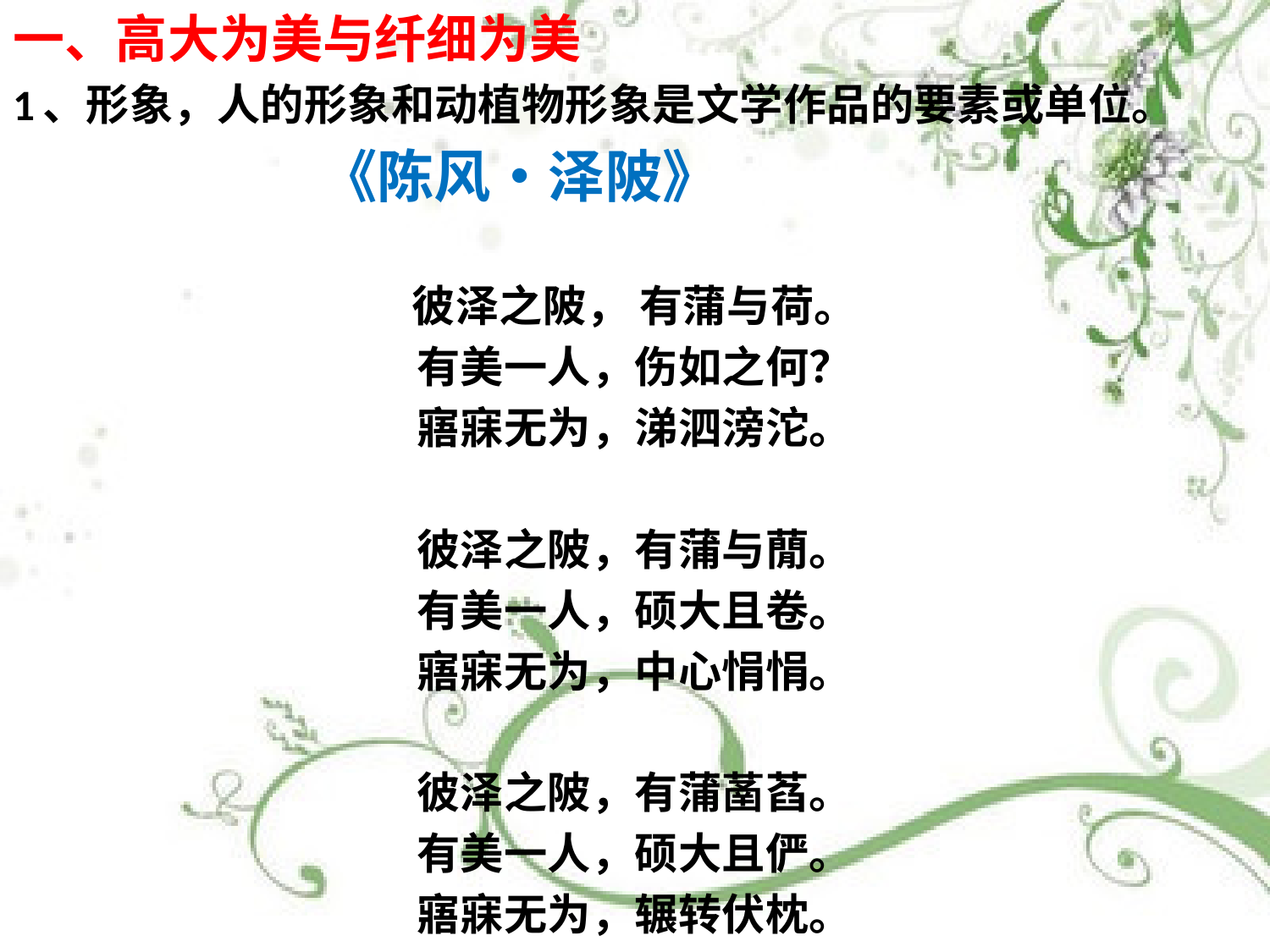

一、高大为美与纤细为美
1、形象，人的形象和动植物形象是文学作品的要素或单位。
                       《陈风•泽陂》

彼泽之陂， 有蒲与荷。
有美一人，伤如之何？
寤寐无为，涕泗滂沱。

彼泽之陂，有蒲与蕑。
有美一人，硕大且卷。
寤寐无为，中心悁悁。

彼泽之陂，有蒲䓿萏。
有美一人，硕大且俨。
寤寐无为，辗转伏枕。